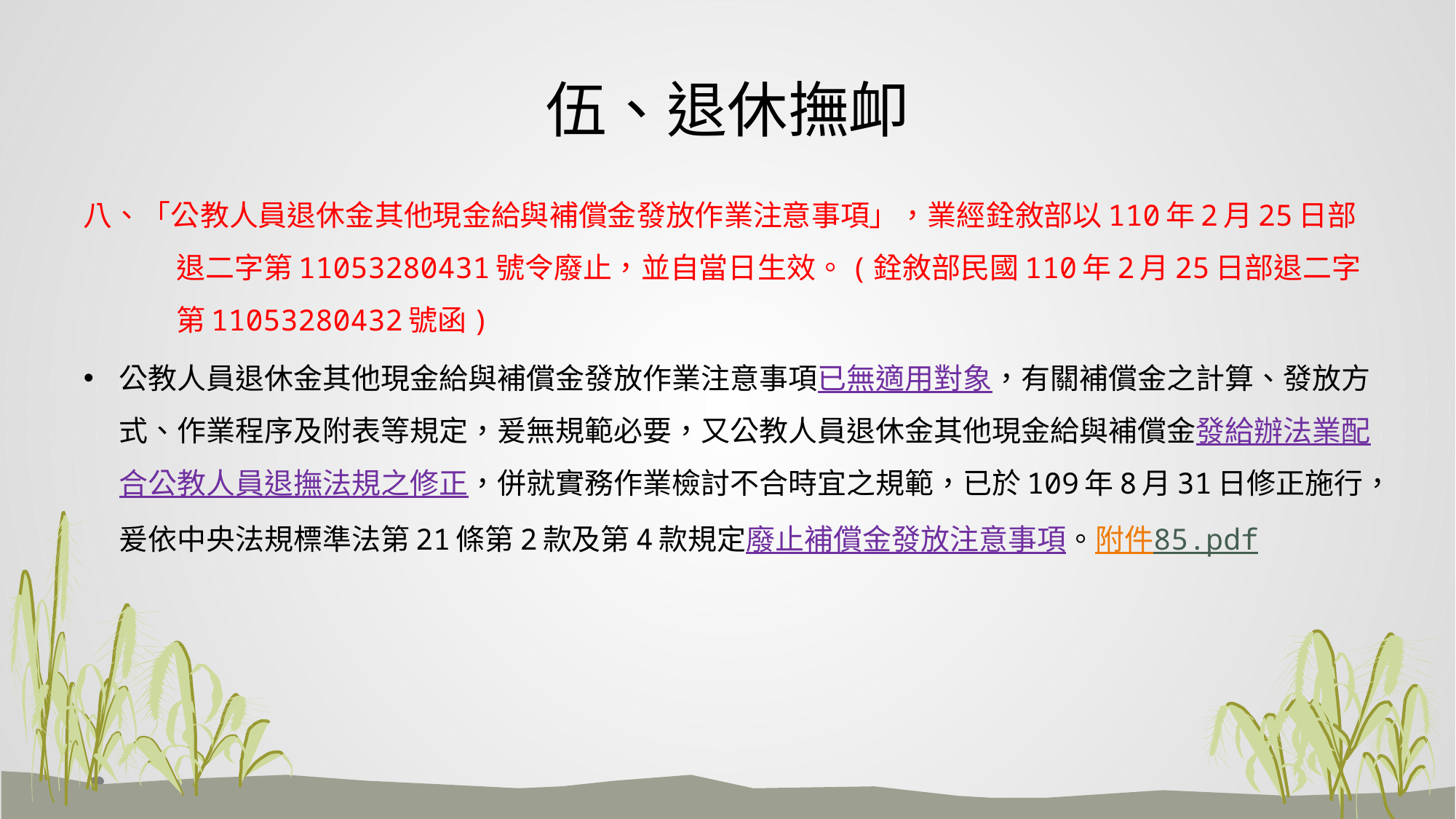

# 伍、退休撫卹
八、「公教人員退休金其他現金給與補償金發放作業注意事項」，業經銓敘部以110年2月25日部退二字第11053280431號令廢止，並自當日生效。(銓敘部民國110年2月25日部退二字第11053280432號函)
公教人員退休金其他現金給與補償金發放作業注意事項已無適用對象，有關補償金之計算、發放方式、作業程序及附表等規定，爰無規範必要，又公教人員退休金其他現金給與補償金發給辦法業配合公教人員退撫法規之修正，併就實務作業檢討不合時宜之規範，已於109年8月31日修正施行，爰依中央法規標準法第21條第2款及第4款規定廢止補償金發放注意事項。附件85.pdf